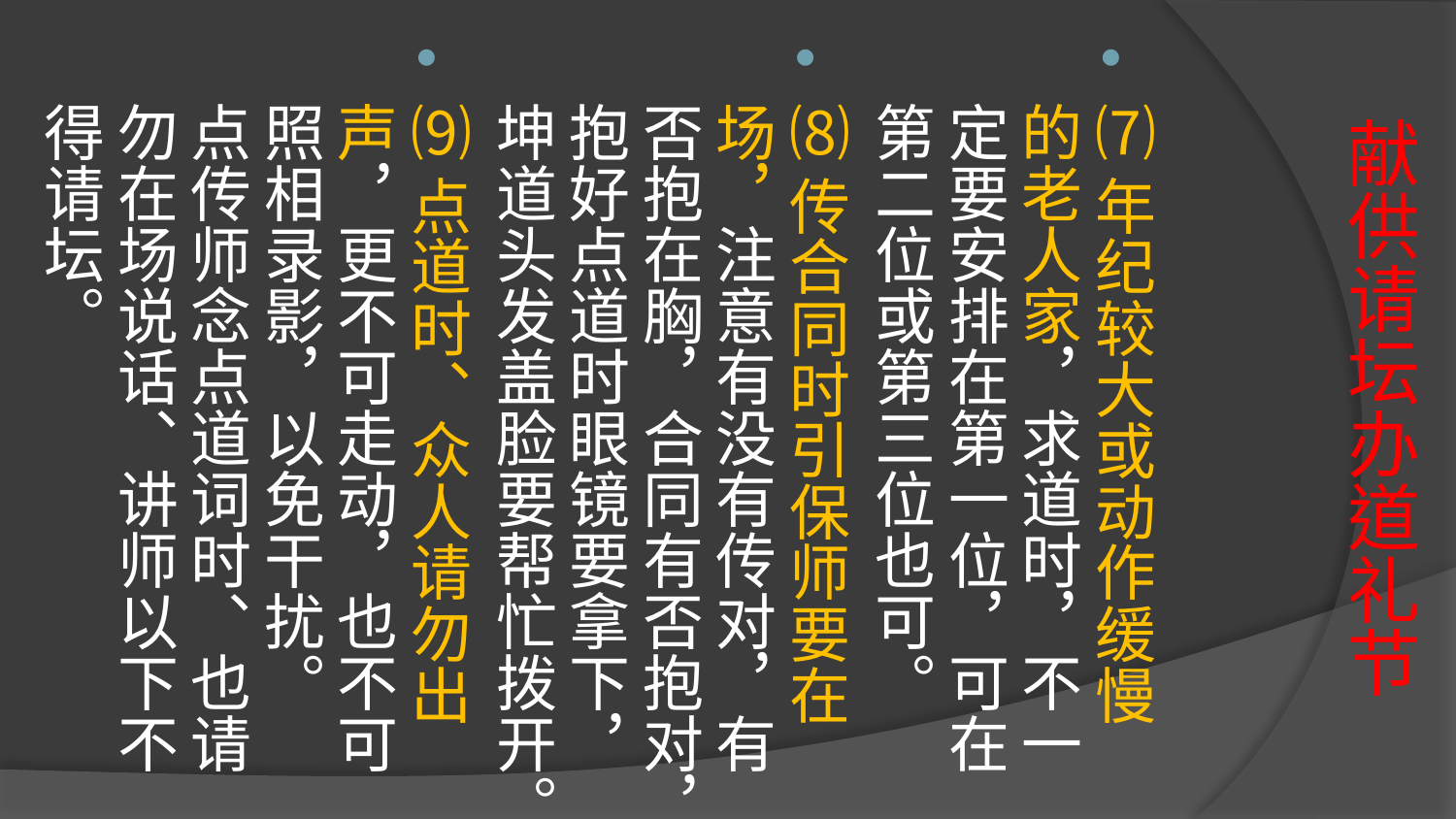

# 献供请坛办道礼节
⑺年纪较大或动作缓慢的老人家，求道时，不一定要安排在第一位，可在第二位或第三位也可。
⑻传合同时引保师要在场，注意有没有传对，有否抱在胸，合同有否抱对，抱好点道时眼镜要拿下，坤道头发盖脸要帮忙拨开。
⑼点道时、众人请勿出声，更不可走动，也不可照相录影，以免干扰。 点传师念点道词时、也请勿在场说话、讲师以下不得请坛。